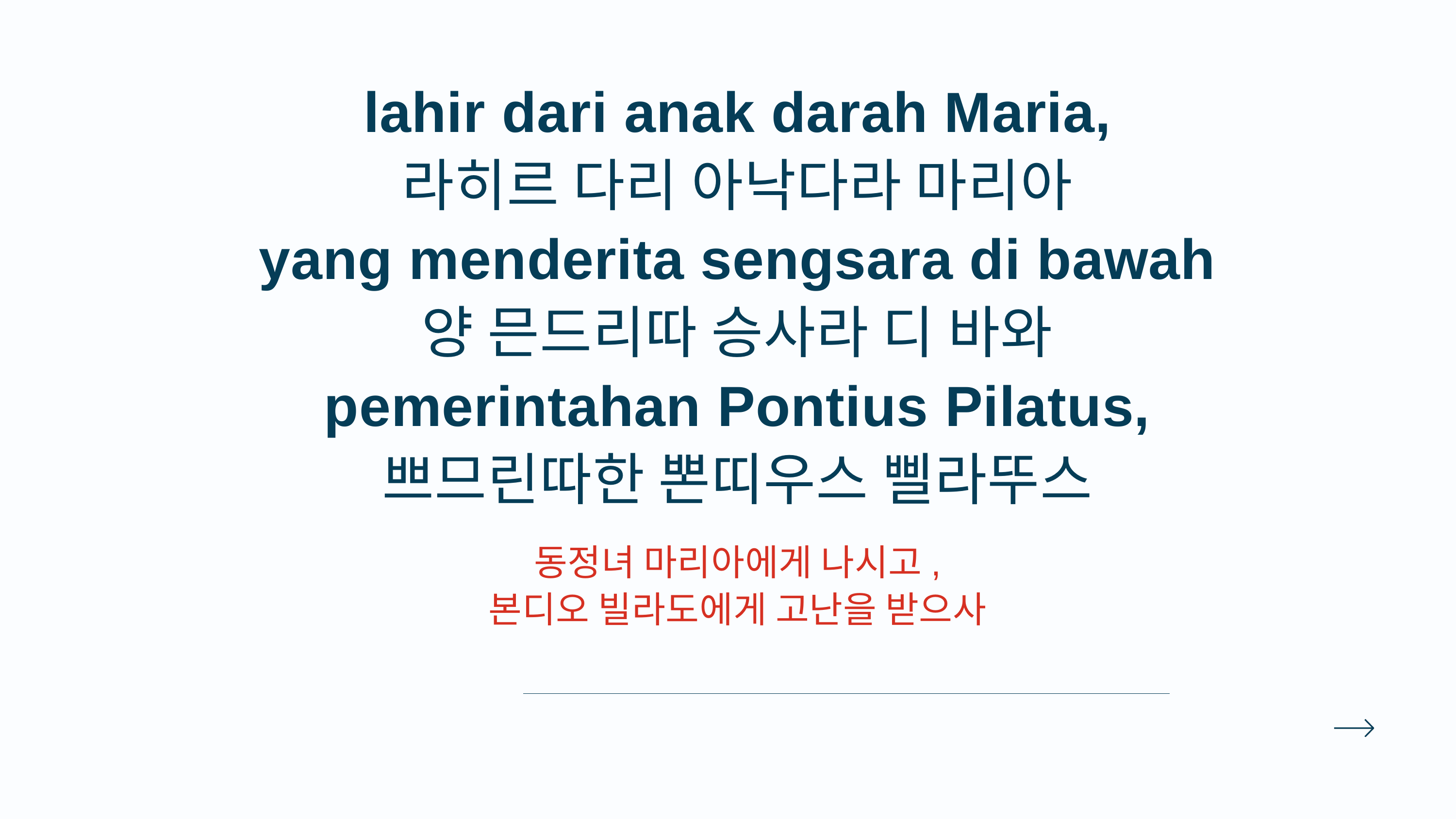

lahir dari anak darah Maria,
라히르 다리 아낙다라 마리아
yang menderita sengsara di bawah
양 믄드리따 승사라 디 바와
pemerintahan Pontius Pilatus,
쁘므린따한 뽄띠우스 삘라뚜스

동정녀 마리아에게 나시고,
본디오 빌라도에게 고난을 받으사